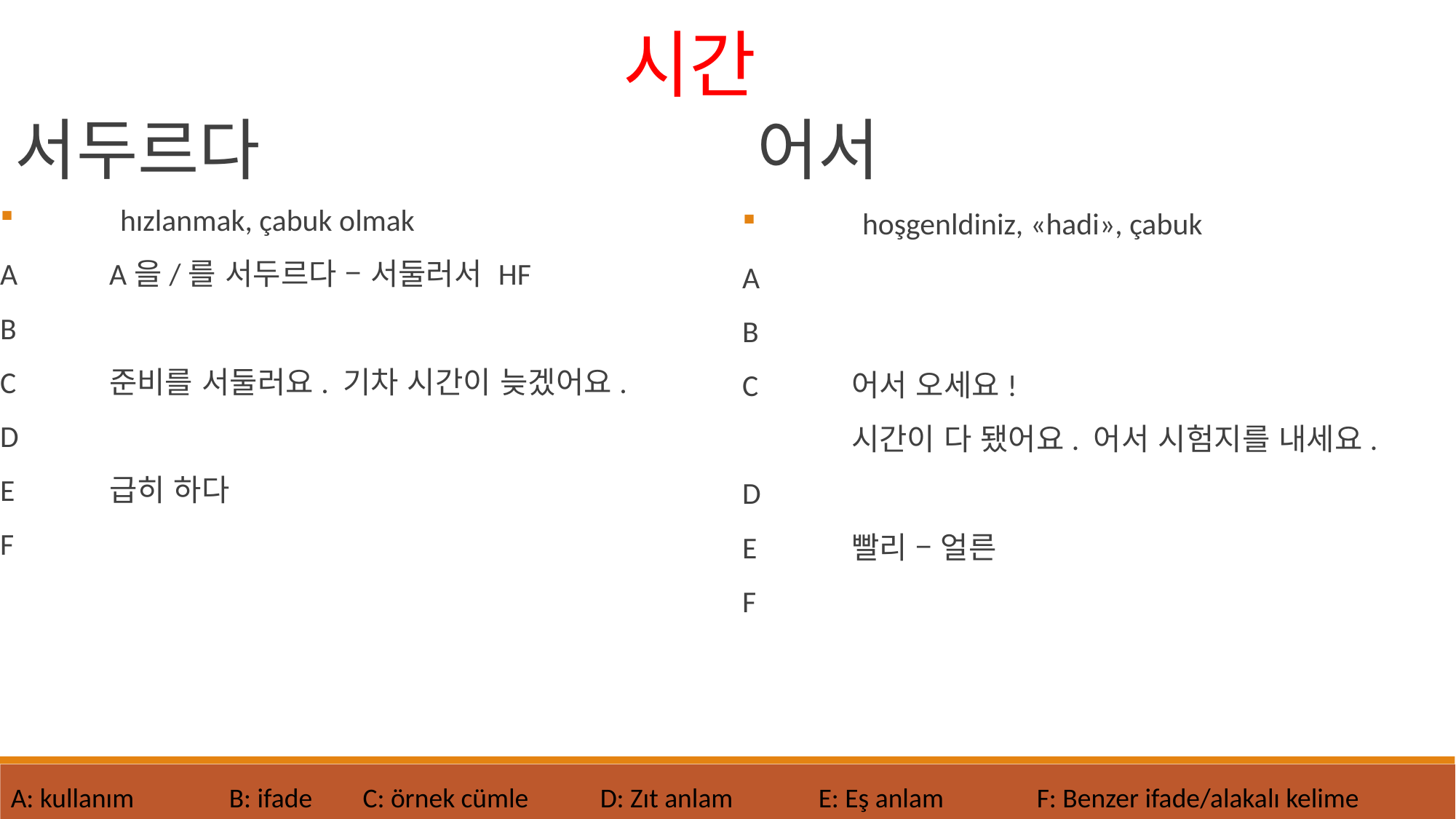

시간
서두르다
어서
	hızlanmak, çabuk olmak
A	A을/를 서두르다 – 서둘러서 HF
B
C	준비를 서둘러요. 기차 시간이 늦겠어요.
D
E	급히 하다
F

	hoşgenldiniz, «hadi», çabuk
A
B
C	어서 오세요!
	시간이 다 됐어요. 어서 시험지를 내세요.
D
E	빨리 – 얼른
F

A: kullanım 	B: ifade	    C: örnek cümle
D: Zıt anlam	E: Eş anlam	F: Benzer ifade/alakalı kelime